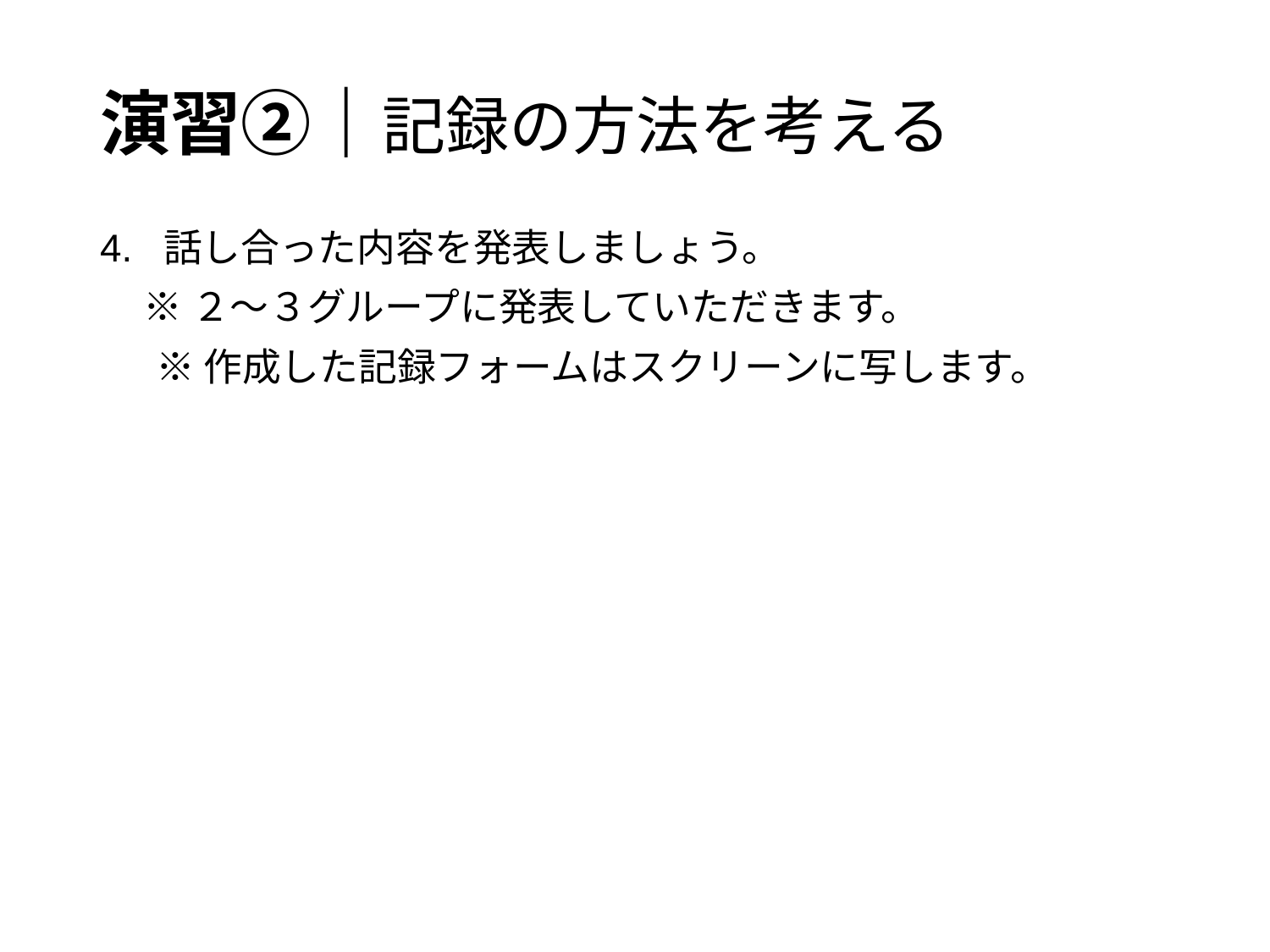

# 演習②｜記録の方法を考える
話し合った内容を発表しましょう。
     ※２～３グループに発表していただきます。
　  ※ 作成した記録フォームはスクリーンに写します。